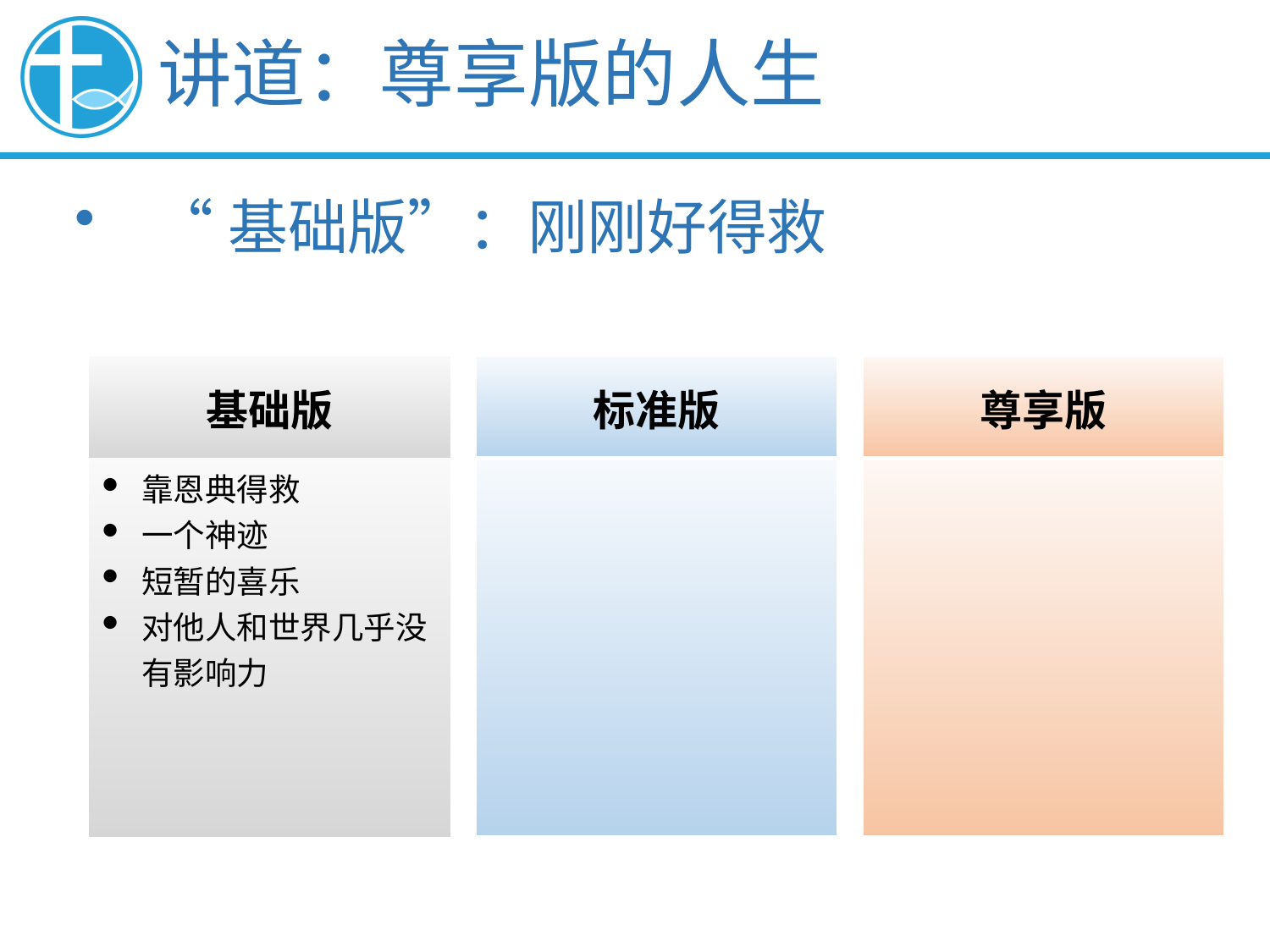

讲道：尊享版的人生
“基础版”：刚刚好得救

| 尊享版 |
| --- |
|  |
| 基础版 |
| --- |
| 靠恩典得救 一个神迹 短暂的喜乐 对他人和世界几乎没有影响力 |
| 标准版 |
| --- |
|  |